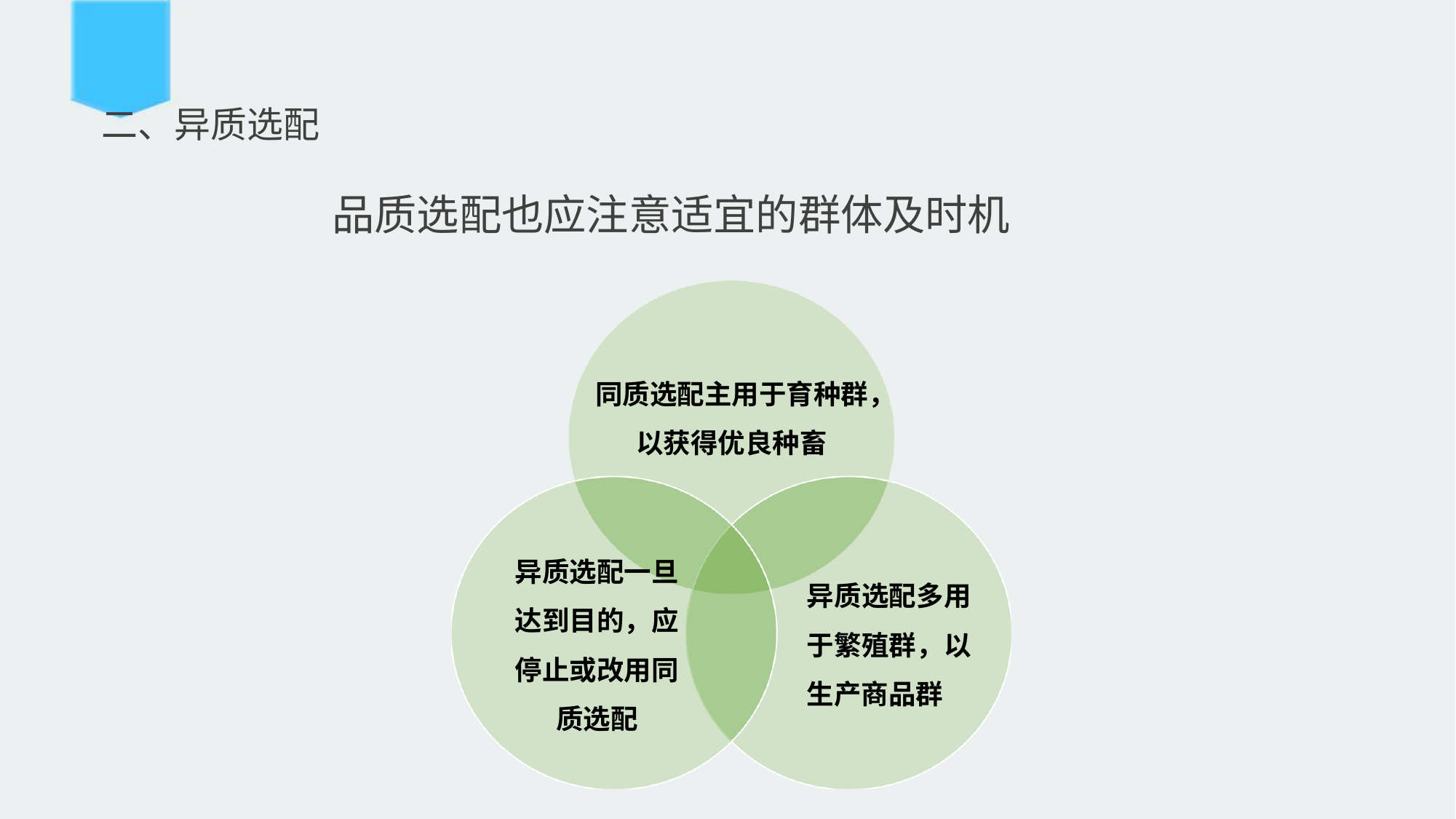

# 二、异质选配
品质选配也应注意适宜的群体及时机

同质选配主用于育种群，以获得优良种畜
异质选配一旦 达到目的，应 停止或改用同 质选配
异质选配多用 于繁殖群，以 生产商品群